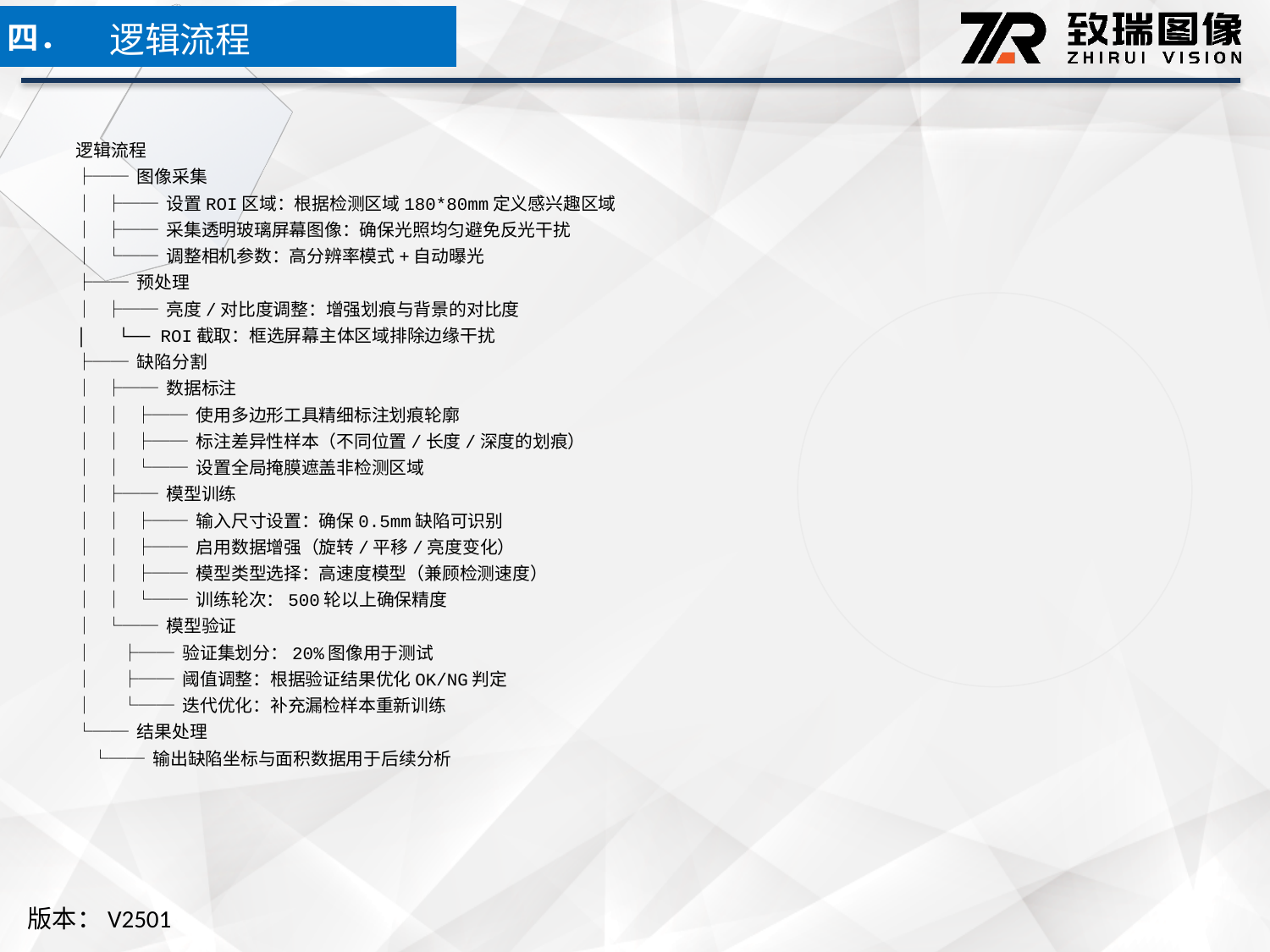

逻辑流程
四．

逻辑流程
├── 图像采集
│   ├── 设置ROI区域：根据检测区域180*80mm定义感兴趣区域
│   ├── 采集透明玻璃屏幕图像：确保光照均匀避免反光干扰
│   └── 调整相机参数：高分辨率模式+自动曝光
├── 预处理
│   ├── 亮度/对比度调整：增强划痕与背景的对比度
│   └── ROI截取：框选屏幕主体区域排除边缘干扰
├── 缺陷分割
│   ├── 数据标注
│   │   ├── 使用多边形工具精细标注划痕轮廓
│   │   ├── 标注差异性样本（不同位置/长度/深度的划痕）
│   │   └── 设置全局掩膜遮盖非检测区域
│   ├── 模型训练
│   │   ├── 输入尺寸设置：确保0.5mm缺陷可识别
│   │   ├── 启用数据增强（旋转/平移/亮度变化）
│   │   ├── 模型类型选择：高速度模型（兼顾检测速度）
│   │   └── 训练轮次：500轮以上确保精度
│   └── 模型验证
│       ├── 验证集划分：20%图像用于测试
│       ├── 阈值调整：根据验证结果优化OK/NG判定
│       └── 迭代优化：补充漏检样本重新训练
└── 结果处理
    └── 输出缺陷坐标与面积数据用于后续分析